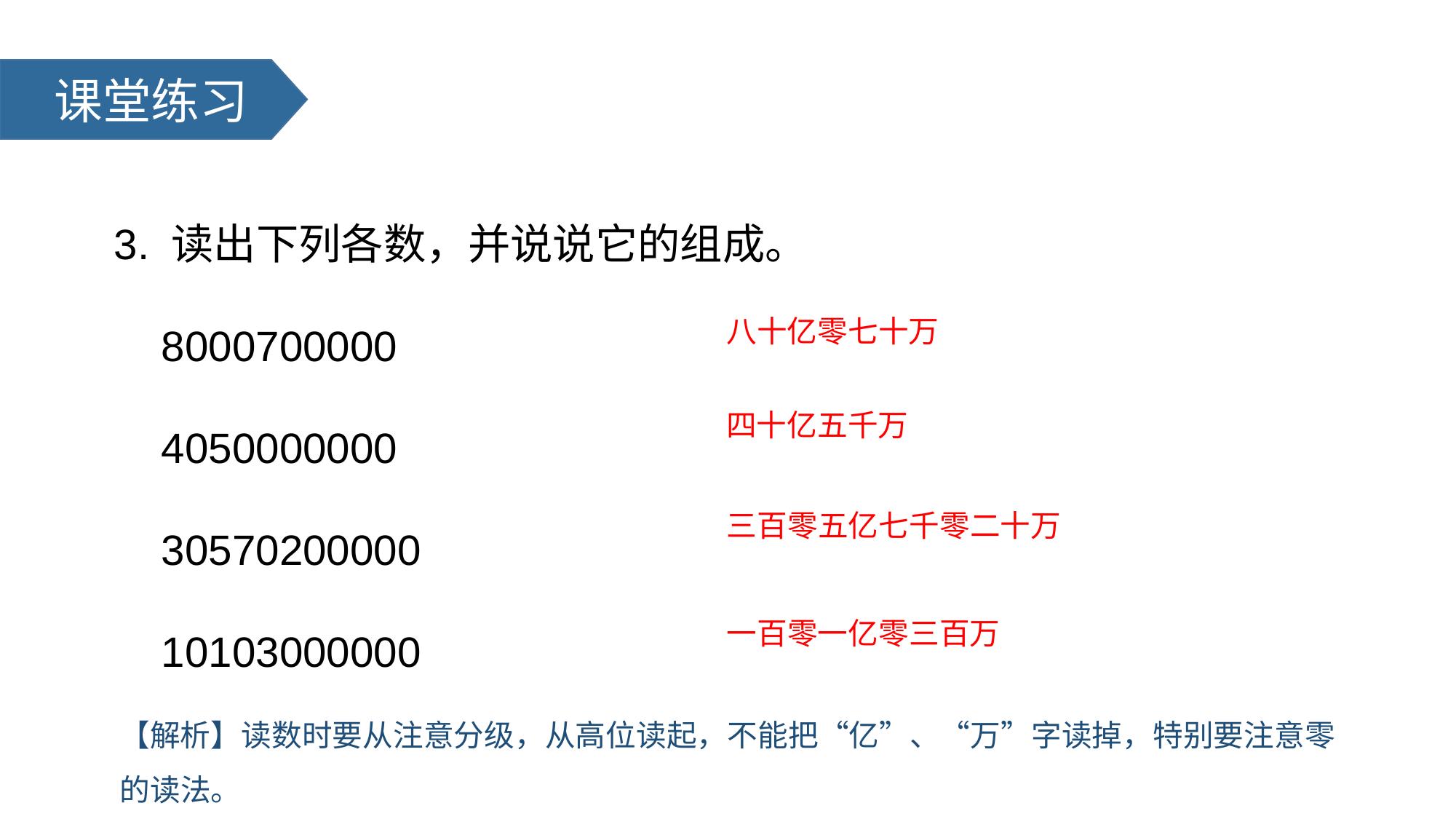

课堂练习
3. 读出下列各数，并说说它的组成。
    8000700000
    4050000000
    30570200000
    10103000000
八十亿零七十万
四十亿五千万
三百零五亿七千零二十万
一百零一亿零三百万
【解析】读数时要从注意分级，从高位读起，不能把“亿”、“万”字读掉，特别要注意零的读法。